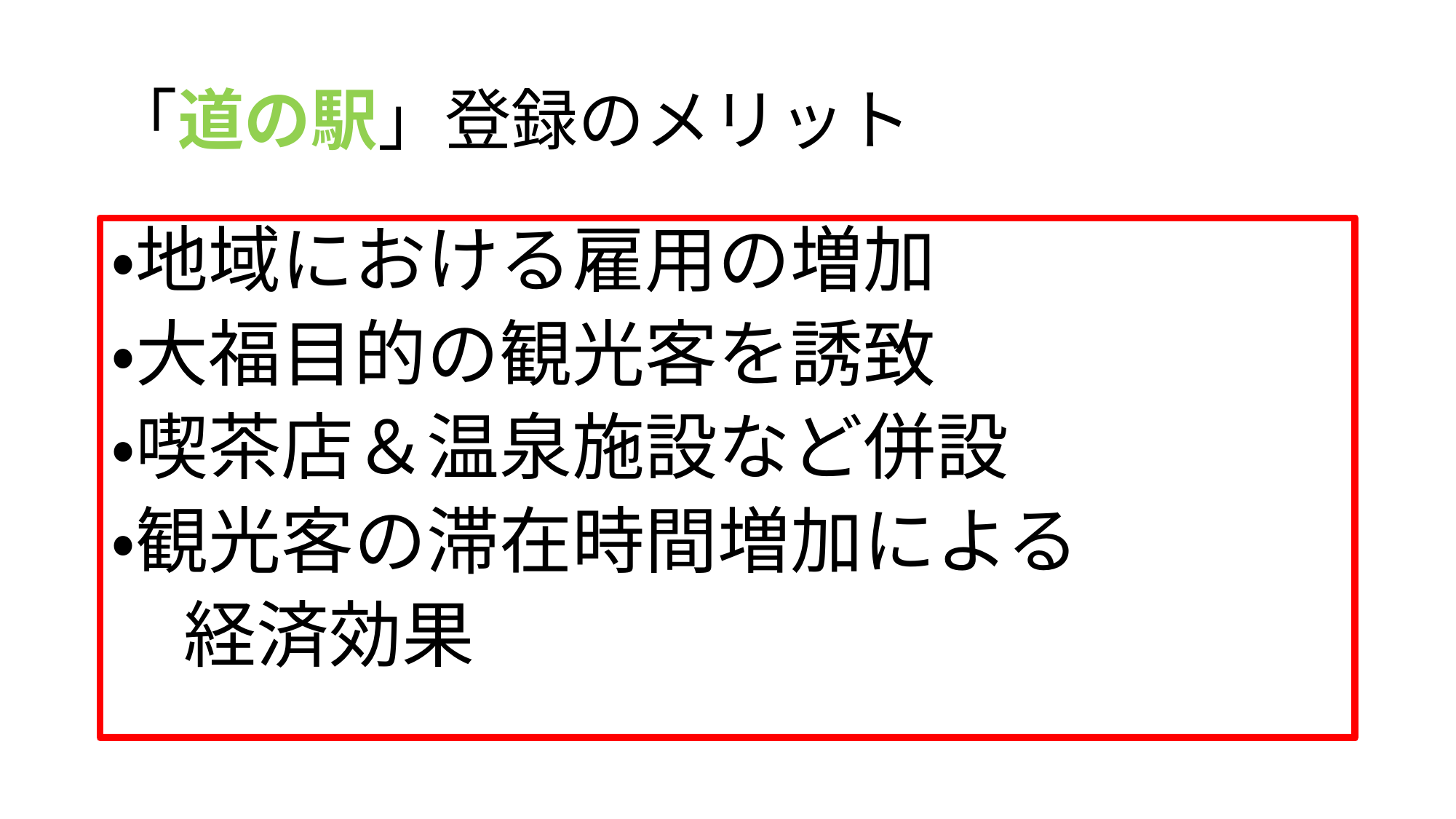

# 「道の駅」登録のメリット
・地域における雇用の増加
・大福目的の観光客を誘致
・喫茶店＆温泉施設など併設
・観光客の滞在時間増加による
　経済効果